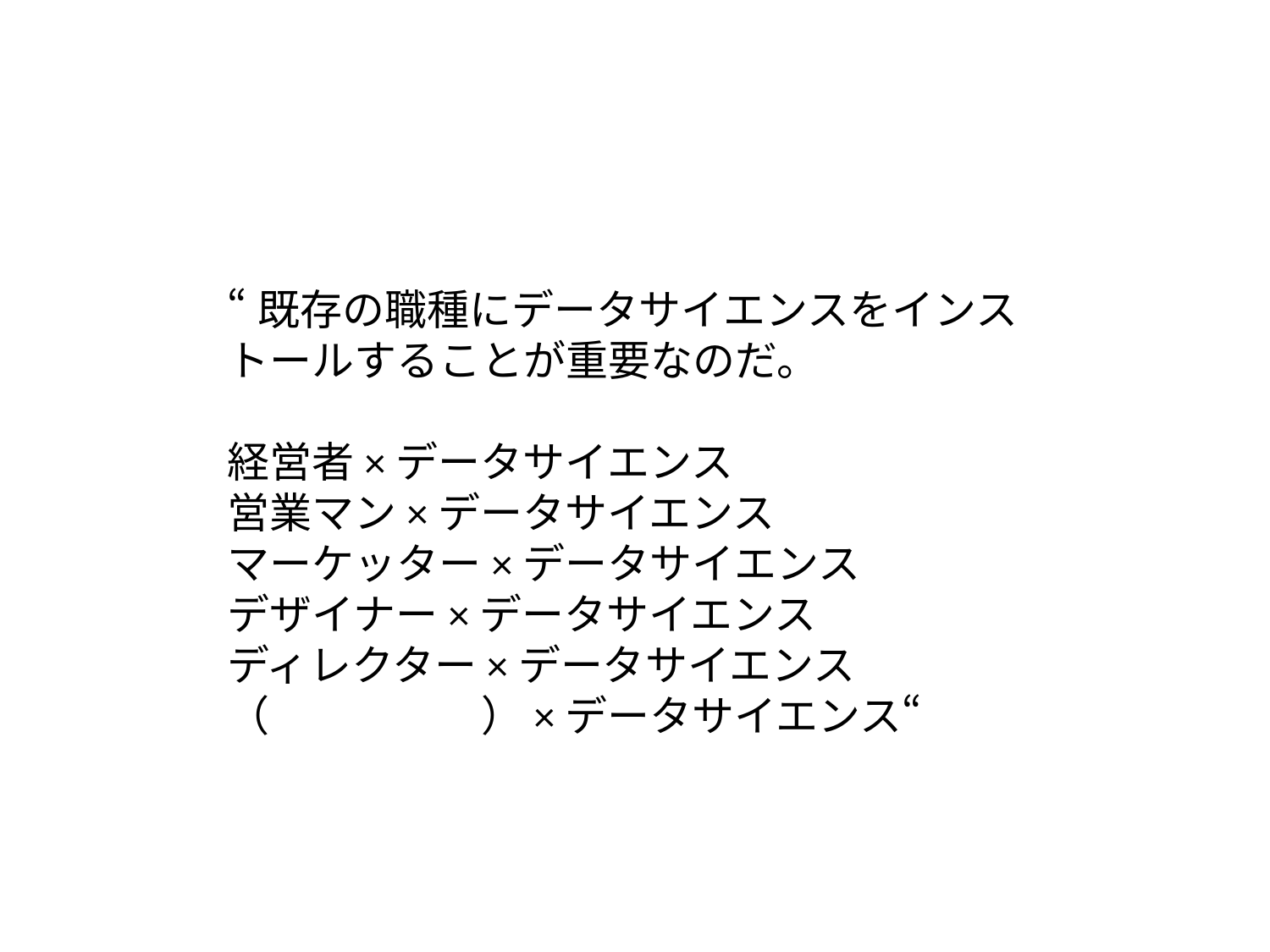

“既存の職種にデータサイエンスをインストールすることが重要なのだ。

経営者×データサイエンス
営業マン×データサイエンス
マーケッター×データサイエンス
デザイナー×データサイエンス
ディレクター×データサイエンス
（　　　　　）×データサイエンス“